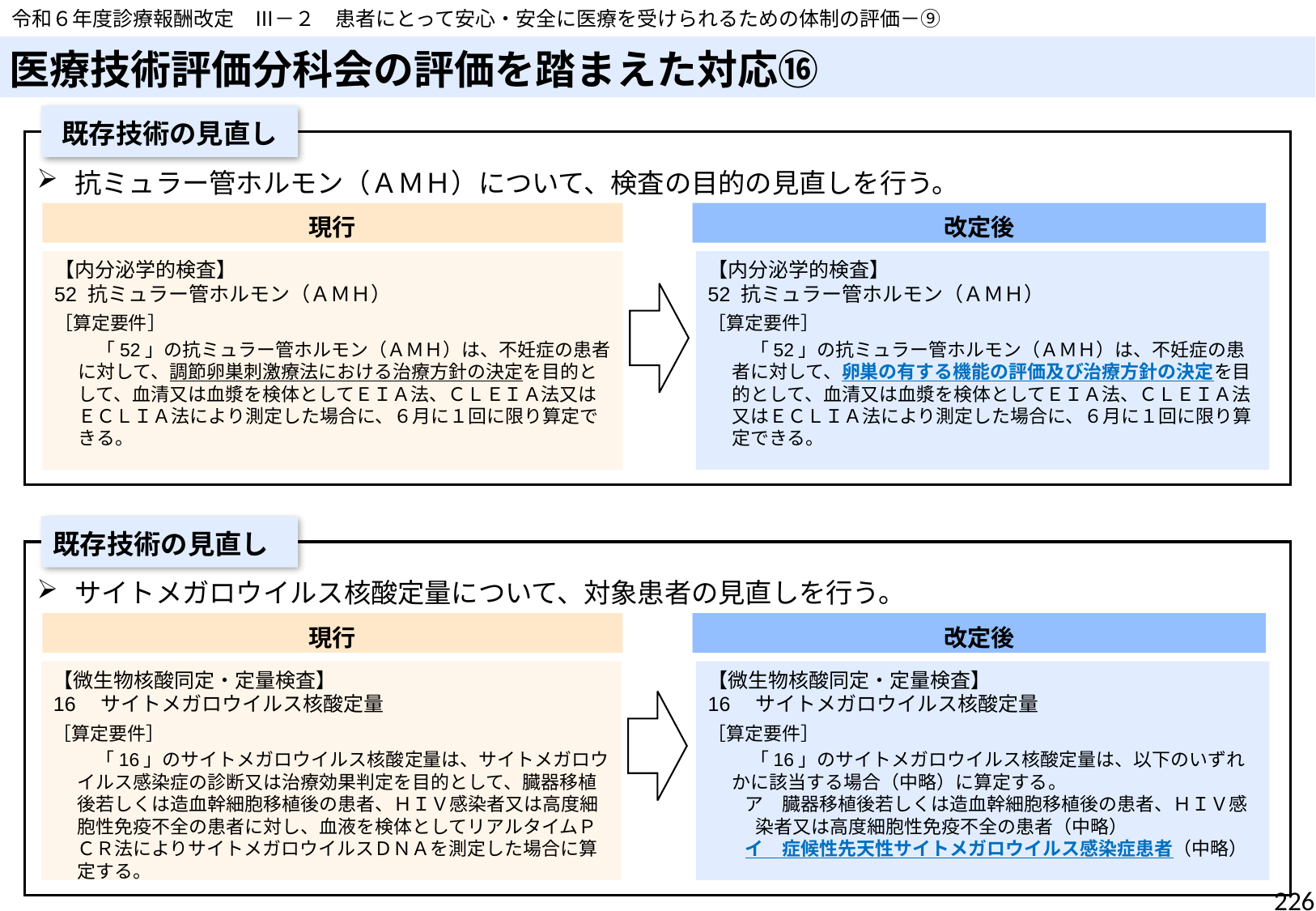

令和６年度診療報酬改定　Ⅲ－２　患者にとって安心・安全に医療を受けられるための体制の評価－⑨
# 医療技術評価分科会の評価を踏まえた対応⑯
既存技術の見直し

抗ミュラー管ホルモン（ＡＭＨ）について、検査の目的の見直しを行う。

現行
改定後
【内分泌学的検査】
52 抗ミュラー管ホルモン（ＡＭＨ）

［算定要件］

　「52」の抗ミュラー管ホルモン（ＡＭＨ）は、不妊症の患者に対して、調節卵巣刺激療法における治療方針の決定を目的として、血清又は血漿を検体としてＥＩＡ法、ＣＬＥＩＡ法又はＥＣＬＩＡ法により測定した場合に、６月に１回に限り算定できる。
【内分泌学的検査】
52 抗ミュラー管ホルモン（ＡＭＨ）

［算定要件］

　「52」の抗ミュラー管ホルモン（ＡＭＨ）は、不妊症の患者に対して、卵巣の有する機能の評価及び治療方針の決定を目的として、血清又は血漿を検体としてＥＩＡ法、ＣＬＥＩＡ法又はＥＣＬＩＡ法により測定した場合に、６月に１回に限り算定できる。

既存技術の見直し

サイトメガロウイルス核酸定量について、対象患者の見直しを行う。

現行
改定後
【微生物核酸同定・定量検査】
16　サイトメガロウイルス核酸定量

［算定要件］

　「16」のサイトメガロウイルス核酸定量は、サイトメガロウイルス感染症の診断又は治療効果判定を目的として、臓器移植後若しくは造血幹細胞移植後の患者、ＨＩＶ感染者又は高度細胞性免疫不全の患者に対し、血液を検体としてリアルタイムＰＣＲ法によりサイトメガロウイルスＤＮＡを測定した場合に算定する。
【微生物核酸同定・定量検査】
16　サイトメガロウイルス核酸定量

［算定要件］

　「16」のサイトメガロウイルス核酸定量は、以下のいずれかに該当する場合（中略）に算定する。
　　ア　臓器移植後若しくは造血幹細胞移植後の患者、ＨＩＶ感染者又は高度細胞性免疫不全の患者（中略）
　　イ　症候性先天性サイトメガロウイルス感染症患者（中略）

226